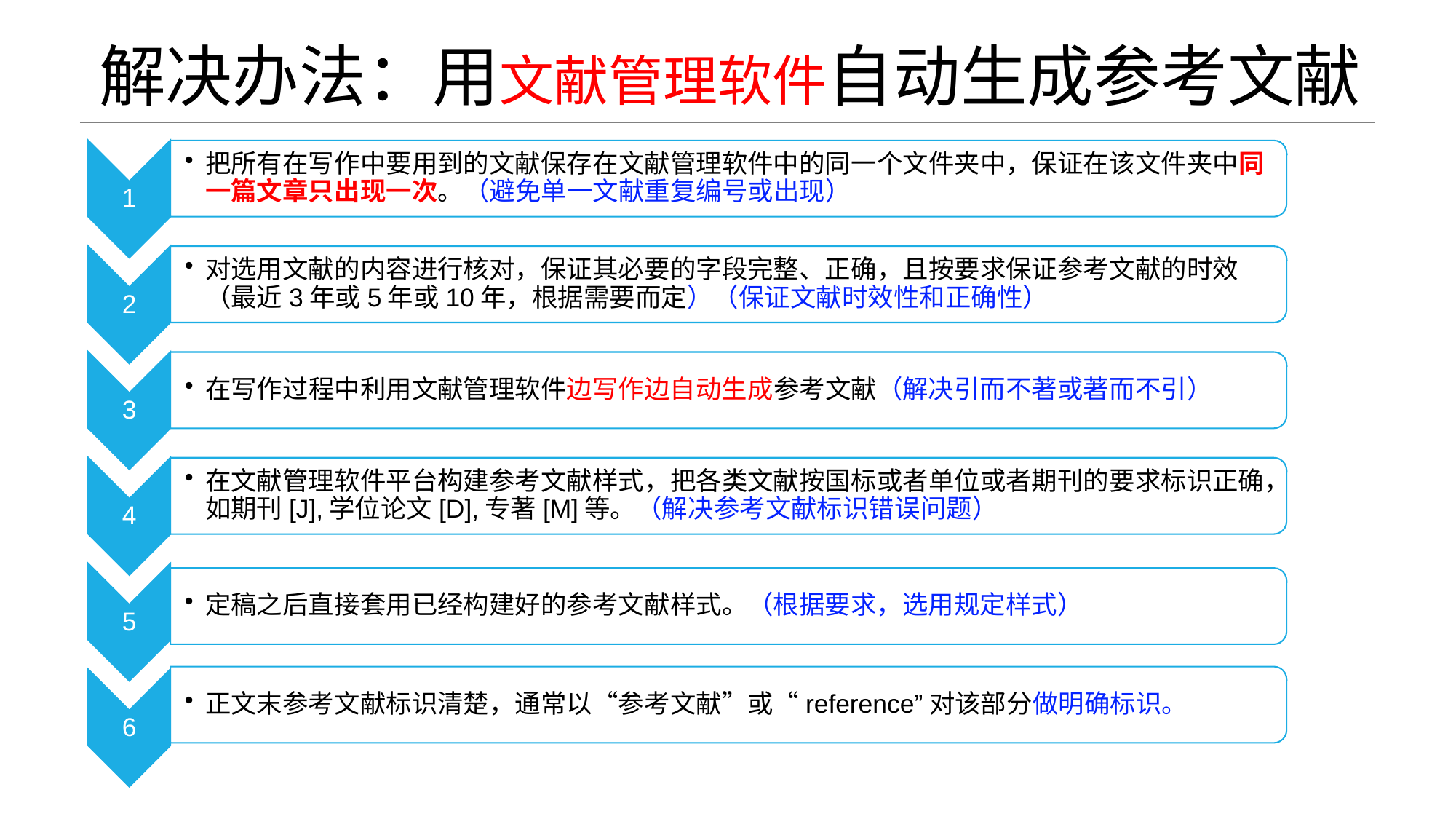

# 解决办法：用文献管理软件自动生成参考文献
1
把所有在写作中要用到的文献保存在文献管理软件中的同一个文件夹中，保证在该文件夹中同一篇文章只出现一次。（避免单一文献重复编号或出现）
2
对选用文献的内容进行核对，保证其必要的字段完整、正确，且按要求保证参考文献的时效（最近3年或5年或10年，根据需要而定）（保证文献时效性和正确性）
3
在写作过程中利用文献管理软件边写作边自动生成参考文献（解决引而不著或著而不引）
4
在文献管理软件平台构建参考文献样式，把各类文献按国标或者单位或者期刊的要求标识正确，如期刊[J],学位论文[D],专著[M]等。（解决参考文献标识错误问题）
5
定稿之后直接套用已经构建好的参考文献样式。（根据要求，选用规定样式）
6
正文末参考文献标识清楚，通常以“参考文献”或“reference”对该部分做明确标识。